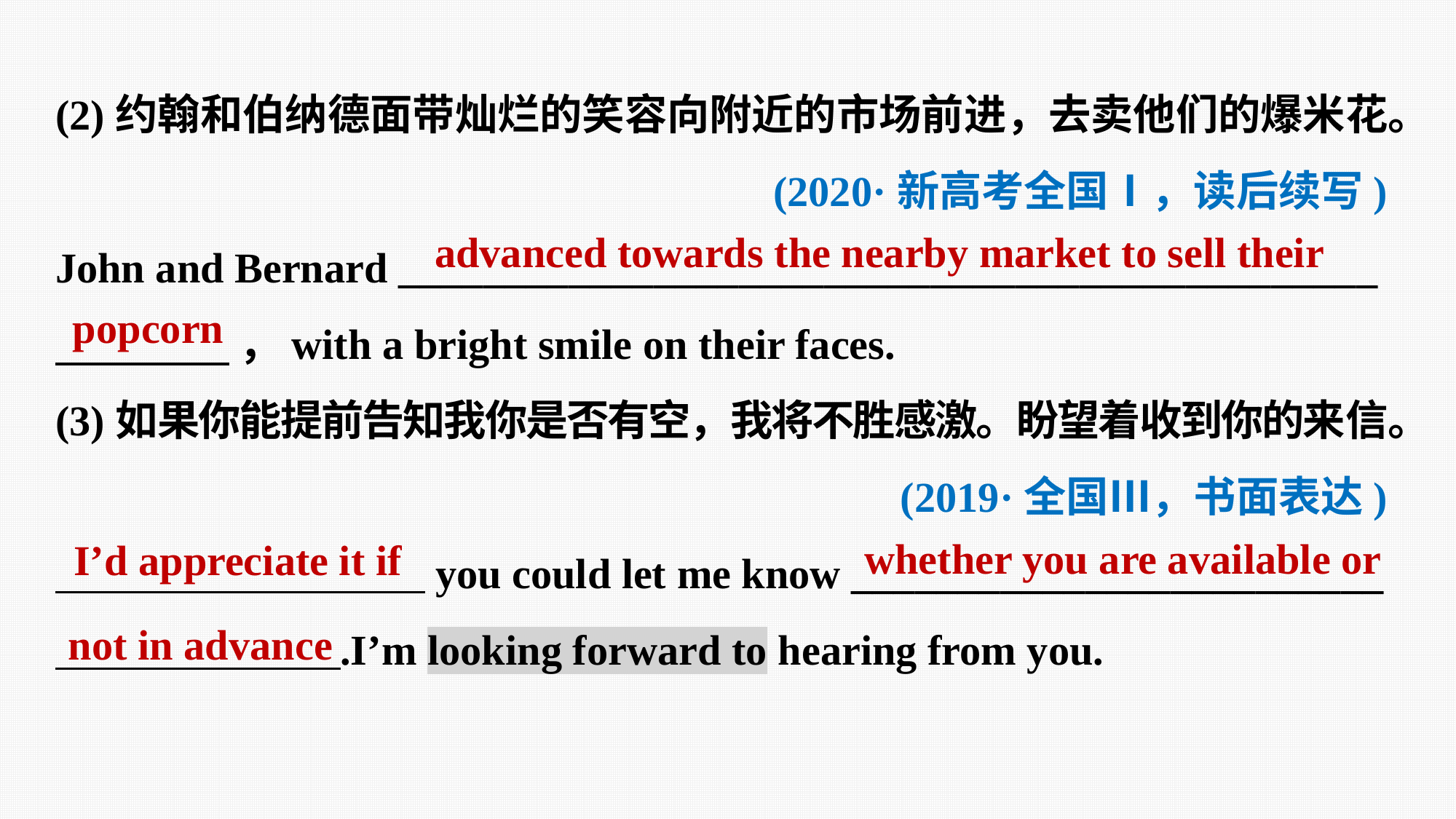

(2)约翰和伯纳德面带灿烂的笑容向附近的市场前进，去卖他们的爆米花。
(2020·新高考全国Ⅰ，读后续写)
John and Bernard ______________________________________________
                  ，with a bright smile on their faces.
(3)如果你能提前告知我你是否有空，我将不胜感激。盼望着收到你的来信。
(2019·全国Ⅲ，书面表达)
                                    you could let me know _________________________
                           .I’m looking forward to hearing from you.
advanced towards the nearby market to sell their
popcorn
whether you are available or
I’d appreciate it if
not in advance